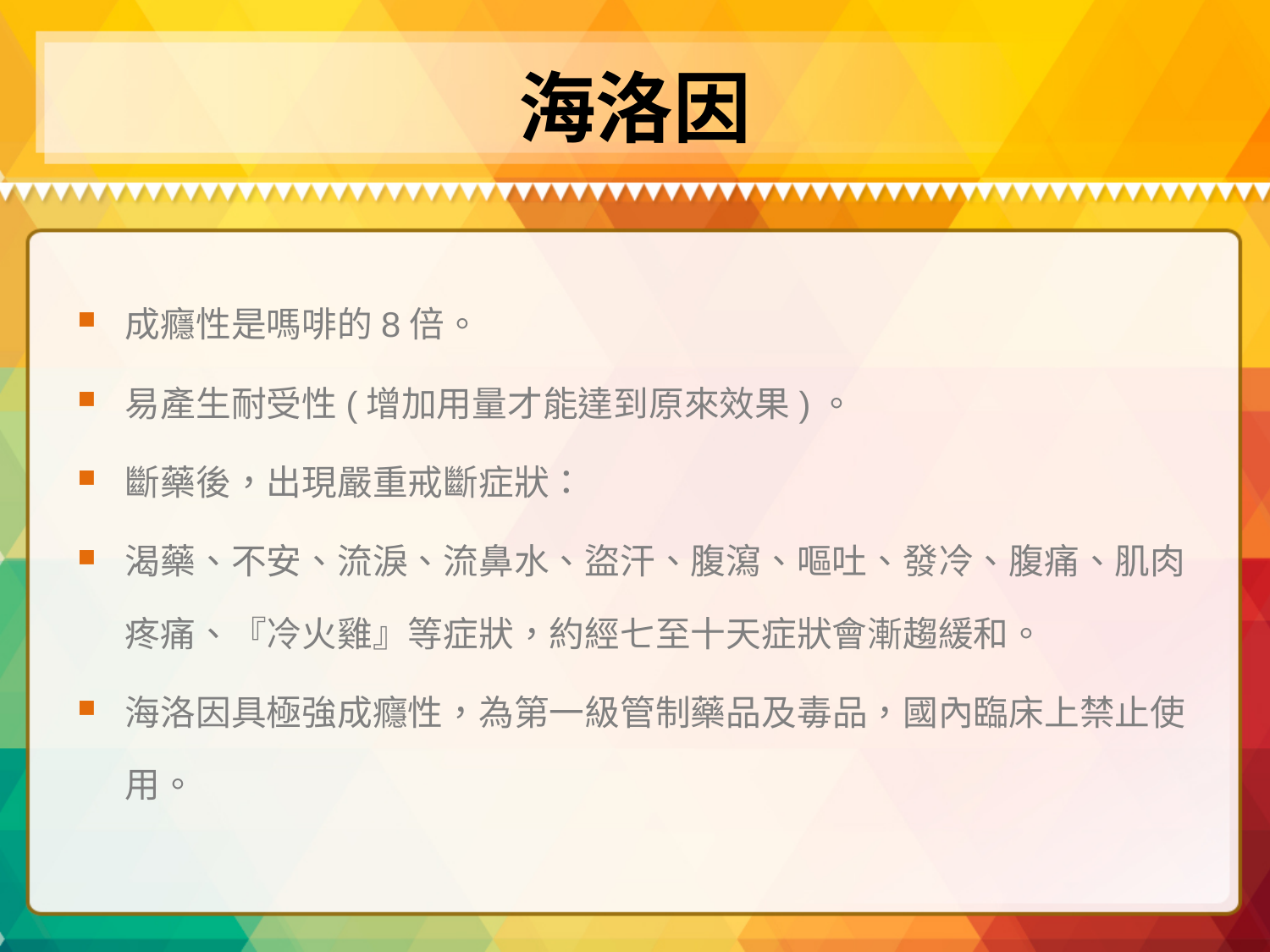

# 海洛因
成癮性是嗎啡的8倍。
易產生耐受性(增加用量才能達到原來效果)。
斷藥後，出現嚴重戒斷症狀：
渴藥、不安、流淚、流鼻水、盜汗、腹瀉、嘔吐、發冷、腹痛、肌肉疼痛、『冷火雞』等症狀，約經七至十天症狀會漸趨緩和。
海洛因具極強成癮性，為第一級管制藥品及毒品，國內臨床上禁止使用。